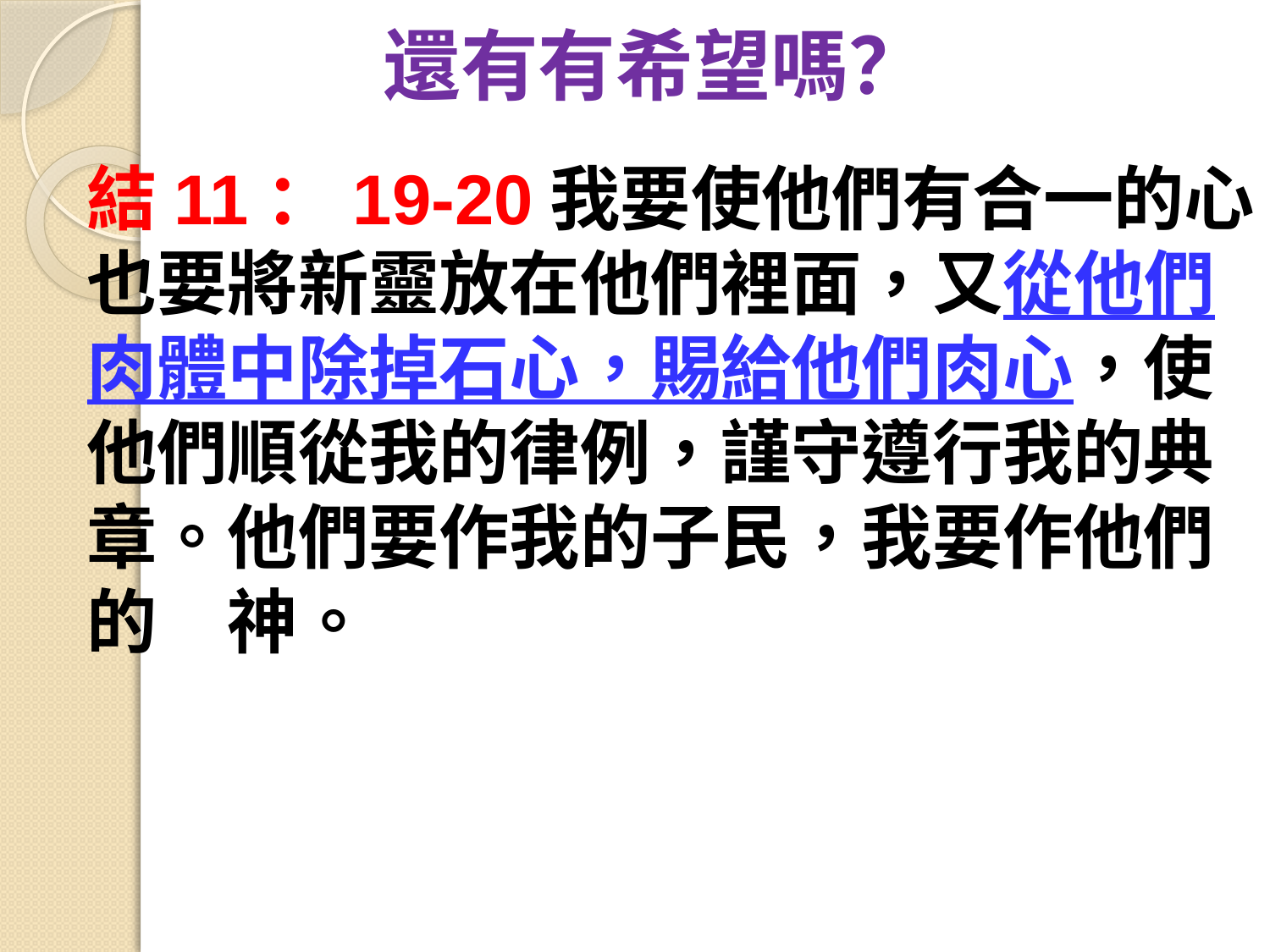

還有有希望嗎？
結11：19-20我要使他們有合一的心，也要將新靈放在他們裡面，又從他們肉體中除掉石心，賜給他們肉心，使他們順從我的律例，謹守遵行我的典章。他們要作我的子民，我要作他們的　神。